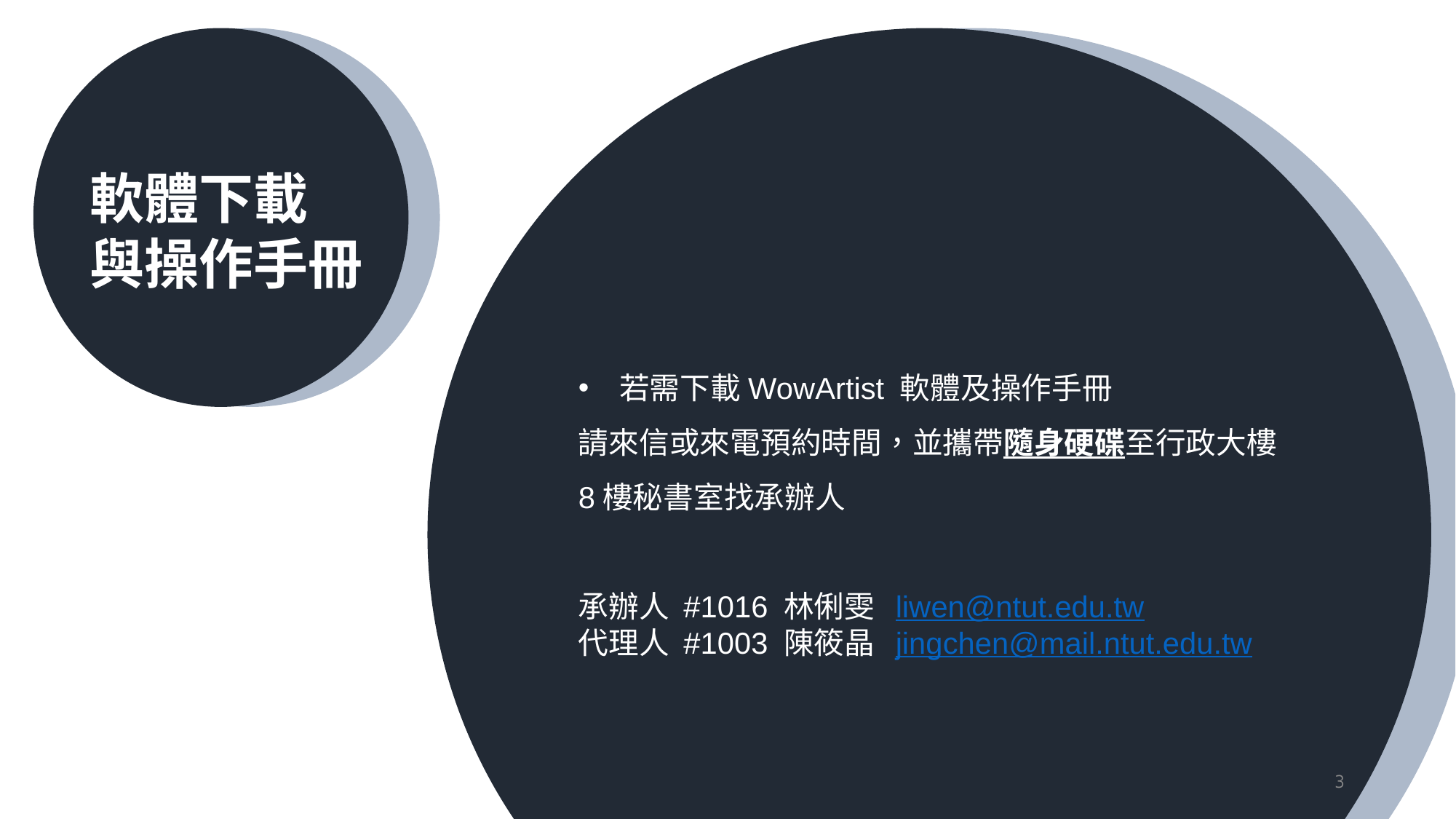

軟體下載
與操作手冊
若需下載WowArtist 軟體及操作手冊
請來信或來電預約時間，並攜帶隨身硬碟至行政大樓8樓秘書室找承辦人

承辦人 #1016 林俐雯  liwen@ntut.edu.tw
代理人 #1003 陳筱晶  jingchen@mail.ntut.edu.tw
3